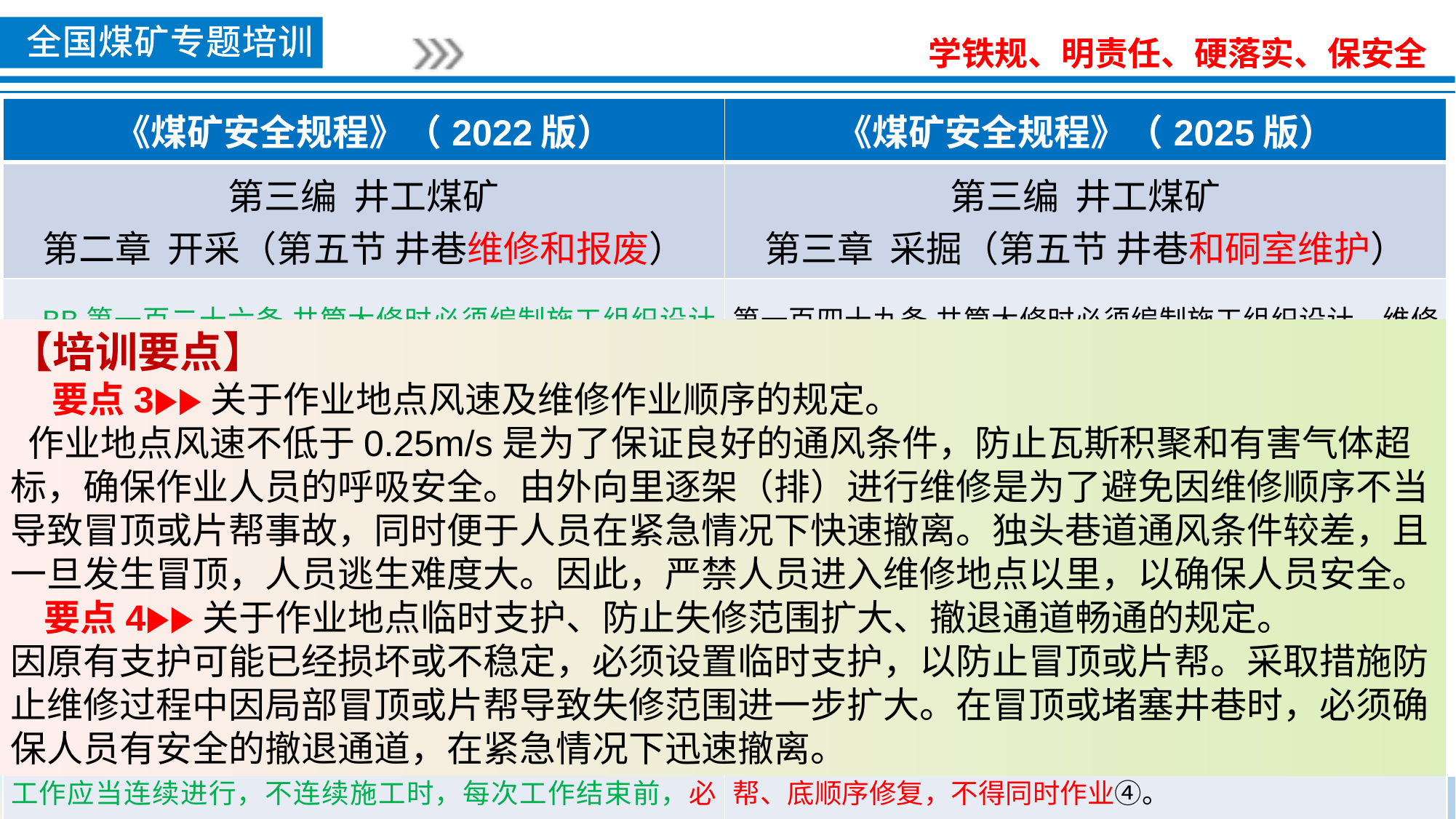

| 《煤矿安全规程》（2022版） | 《煤矿安全规程》（2025版） |
| --- | --- |
| 第三编 井工煤矿 第二章 开采（第五节 井巷维修和报废） | 第三编 井工煤矿 第三章 采掘（第五节 井巷和硐室维护） |
| BB第一百二十六条 井筒大修时必须编制施工组织设计。 维修井巷支护时，必须有安全措施。严防顶板冒落伤人、堵人和支架歪倒。① 扩大和维修井巷时②，必须有冒顶堵塞井巷时保证人员撤退的出口。在独头巷道维修支架时，必须保证通风安全③并由外向里逐架进行，严禁人员进入维修地点以里。 撤掉支架前，应当先加固作业地点的支架。架设和拆除支架时，在一架未完工之前，不得中止作业。撤换支架的工作应当连续进行，不连续施工时，每次工作结束前，必须接顶封帮维④。 | 第一百四十九条 井筒大修时必须编制施工组织设计，维修井巷支护时必须制定安全技术措施，并遵守下列规定： （一）作业地点风速不应低于0.25m/s③，维修作业应当由外向里逐架（排）进行。独头巷道维修时，严禁人员进入维修地点以里。 （二）作业地点②必须有临时支护和防止失修范围扩大的措施，必须有冒顶堵塞井巷时保证人员撤退的出口。 （三）严禁空顶作业，应当按照规定循环距离施工，顶、帮、底顺序修复，不得同时作业④。 |
【培训要点】
    要点3▶▶关于作业地点风速及维修作业顺序的规定。
 作业地点风速不低于0.25m/s是为了保证良好的通风条件，防止瓦斯积聚和有害气体超标，确保作业人员的呼吸安全。由外向里逐架（排）进行维修是为了避免因维修顺序不当导致冒顶或片帮事故，同时便于人员在紧急情况下快速撤离。独头巷道通风条件较差，且一旦发生冒顶，人员逃生难度大。因此，严禁人员进入维修地点以里，以确保人员安全。
   要点4▶▶关于作业地点临时支护、防止失修范围扩大、撤退通道畅通的规定。
因原有支护可能已经损坏或不稳定，必须设置临时支护，以防止冒顶或片帮。采取措施防止维修过程中因局部冒顶或片帮导致失修范围进一步扩大。在冒顶或堵塞井巷时，必须确保人员有安全的撤退通道，在紧急情况下迅速撤离。